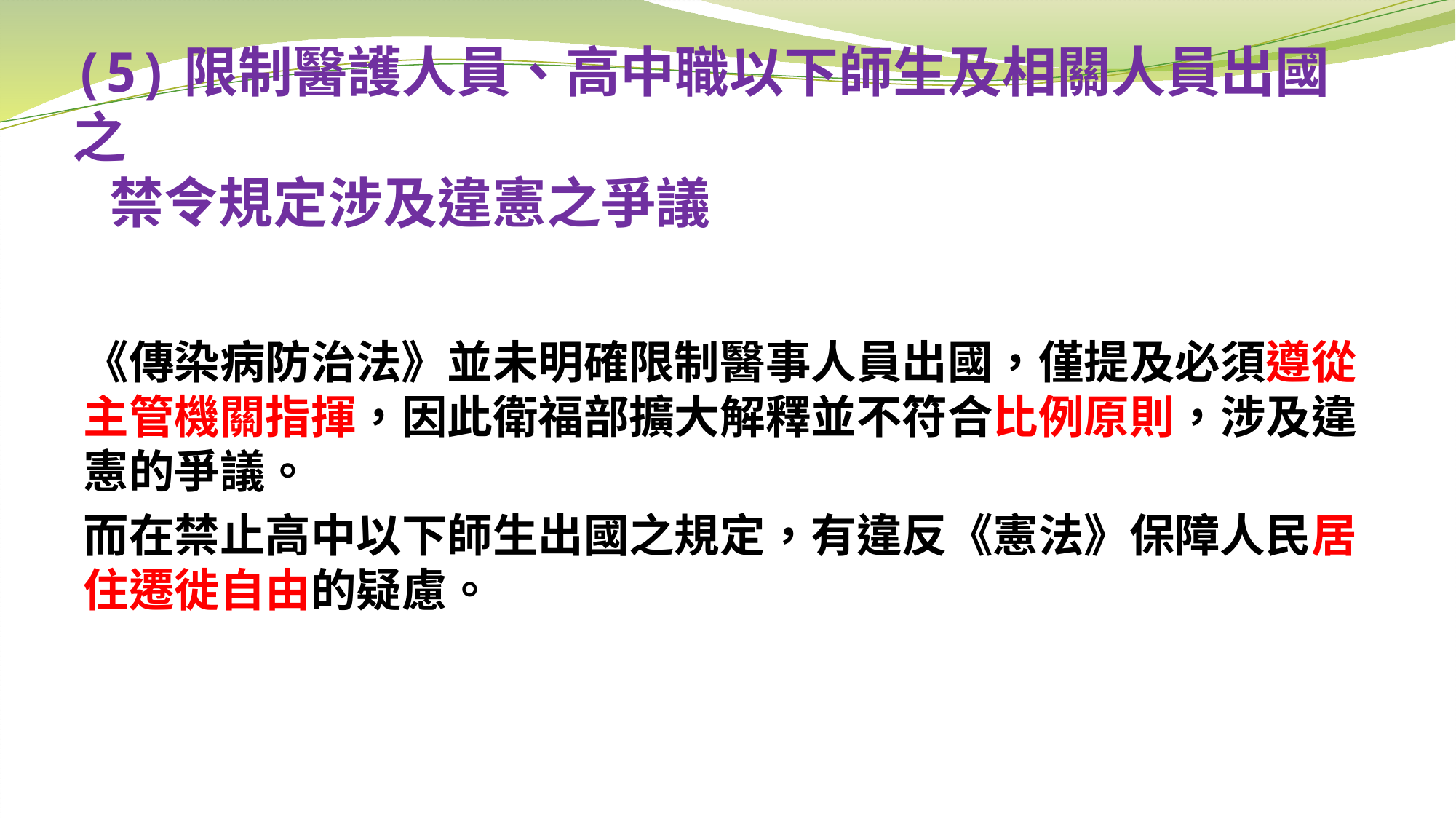

# (5)限制醫護人員、高中職以下師生及相關人員出國之 禁令規定涉及違憲之爭議

《傳染病防治法》並未明確限制醫事人員出國，僅提及必須遵從主管機關指揮，因此衛福部擴大解釋並不符合比例原則，涉及違憲的爭議。
而在禁止高中以下師生出國之規定，有違反《憲法》保障人民居住遷徙自由的疑慮。